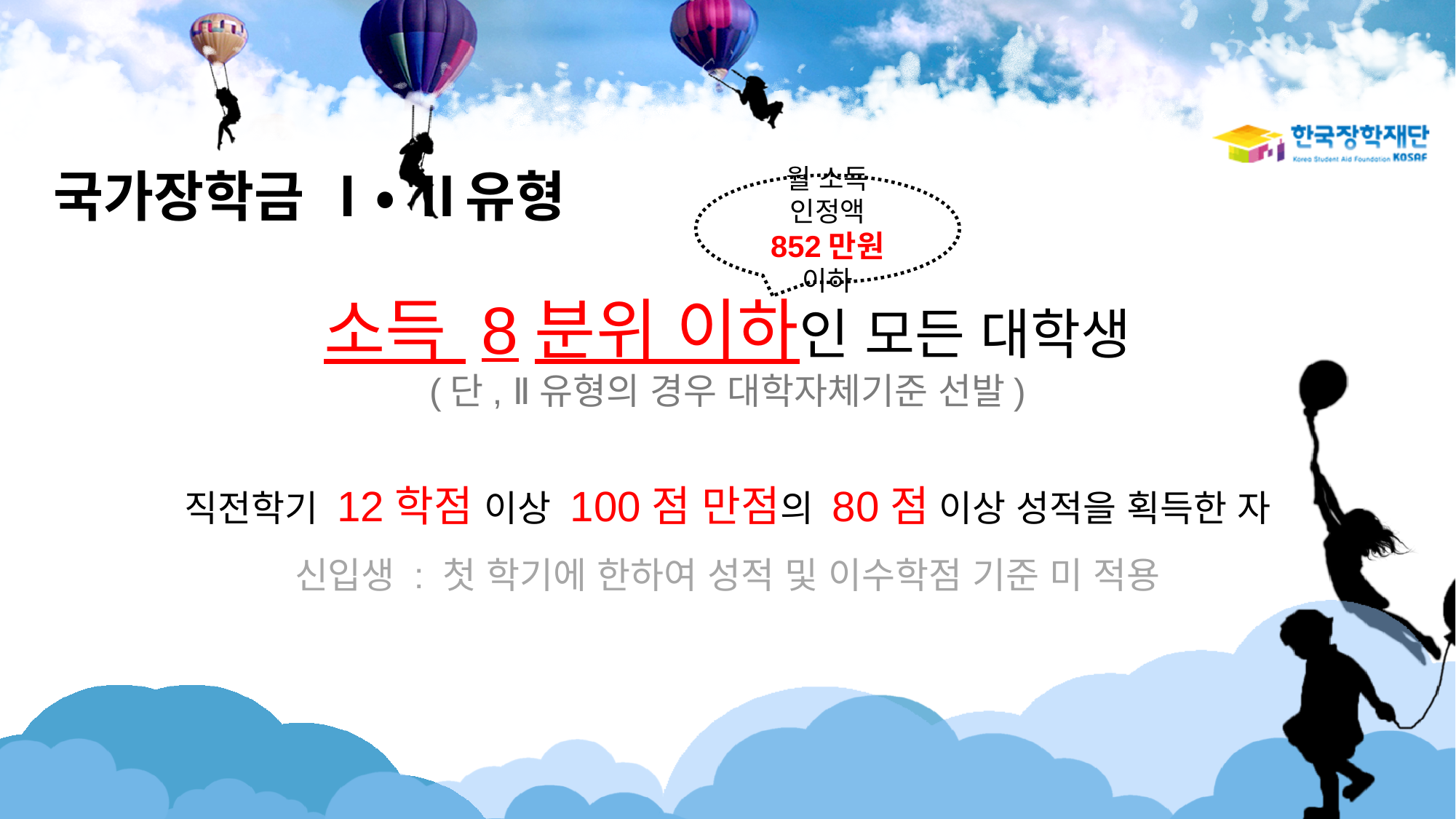

국가장학금 Ⅰ• Ⅱ유형
월 소득 인정액
852만원 이하
소득 8분위 이하인 모든 대학생
(단, Ⅱ유형의 경우 대학자체기준 선발)
직전학기 12학점 이상 100점 만점의 80점 이상 성적을 획득한 자
신입생 : 첫 학기에 한하여 성적 및 이수학점 기준 미 적용